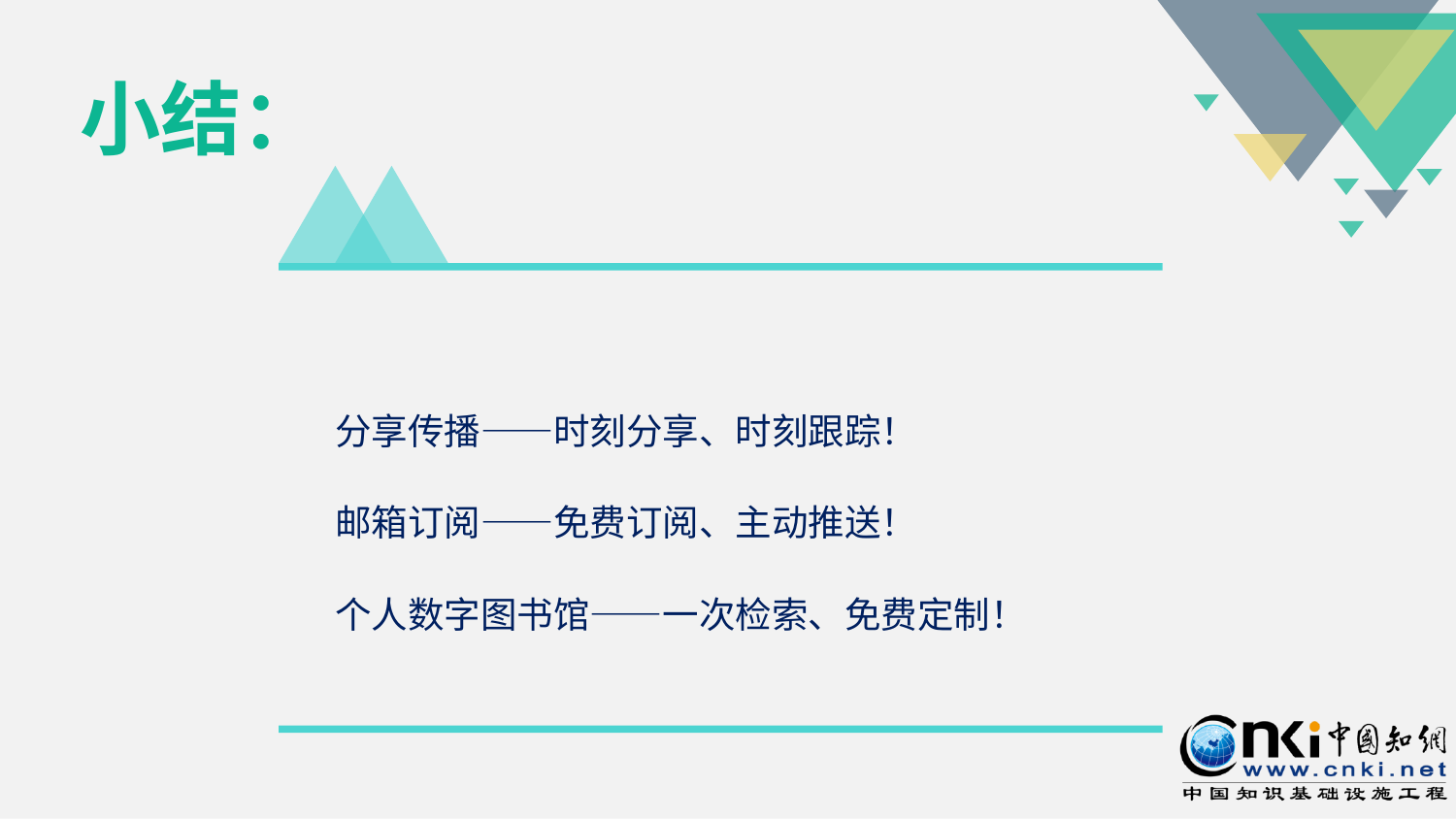

小结：

   分享传播——时刻分享、时刻跟踪！
   邮箱订阅——免费订阅、主动推送！
   个人数字图书馆——一次检索、免费定制！